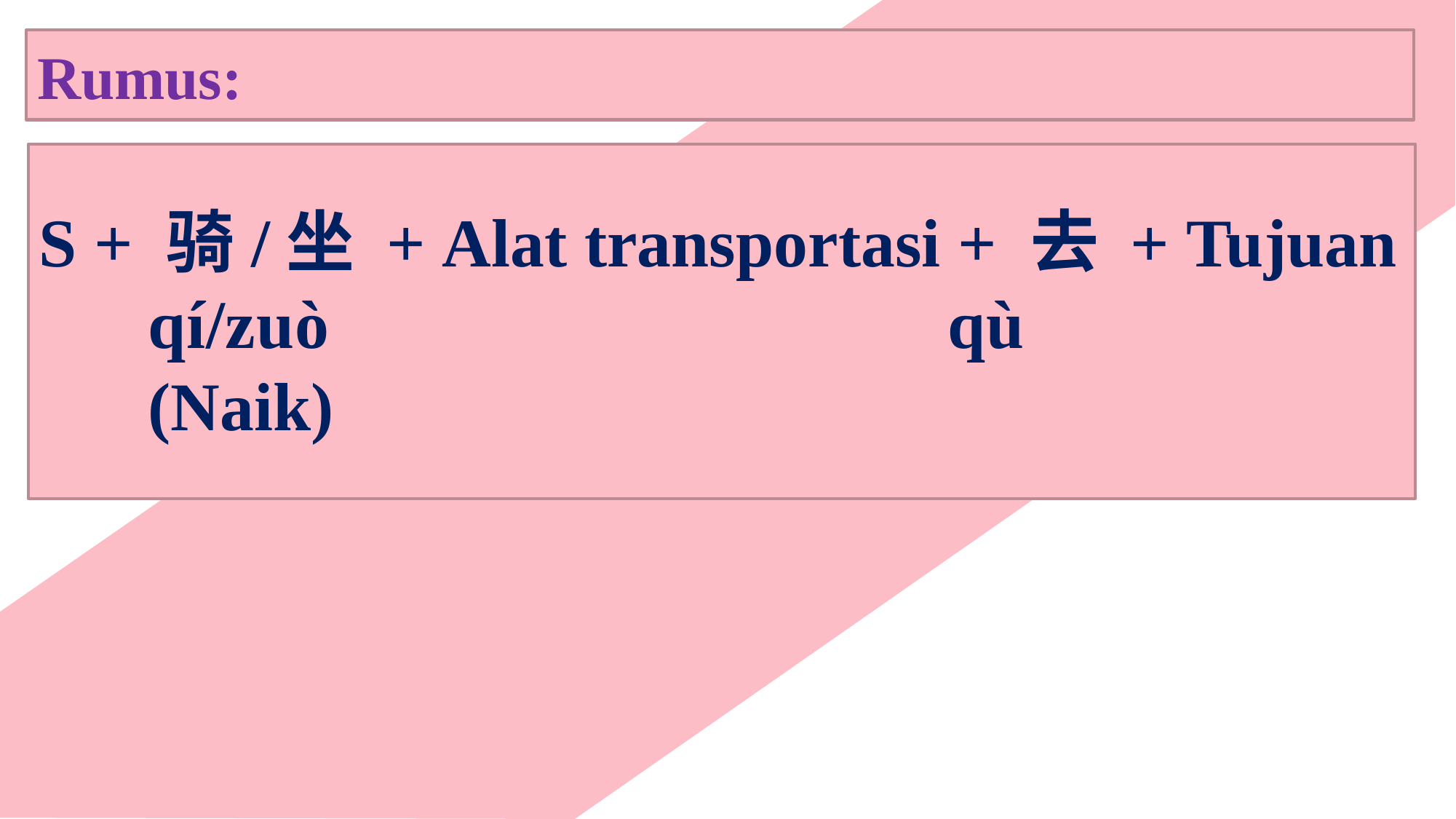

Rumus:
S + 骑/坐 + Alat transportasi + 去 + Tujuan
	qí/zuò						  qù
	(Naik)